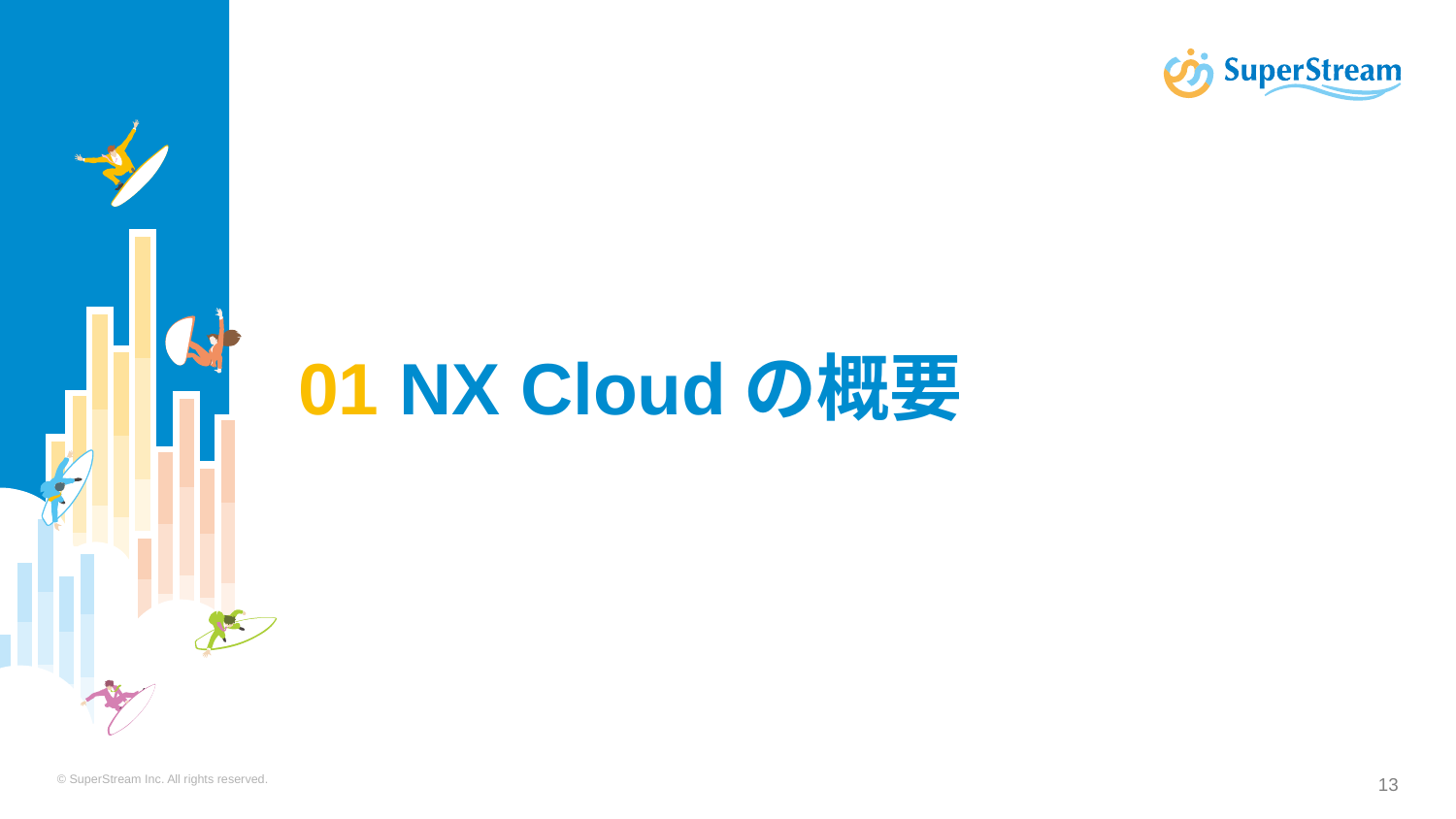

# 01 NX Cloudの概要
© SuperStream Inc. All rights reserved.
13